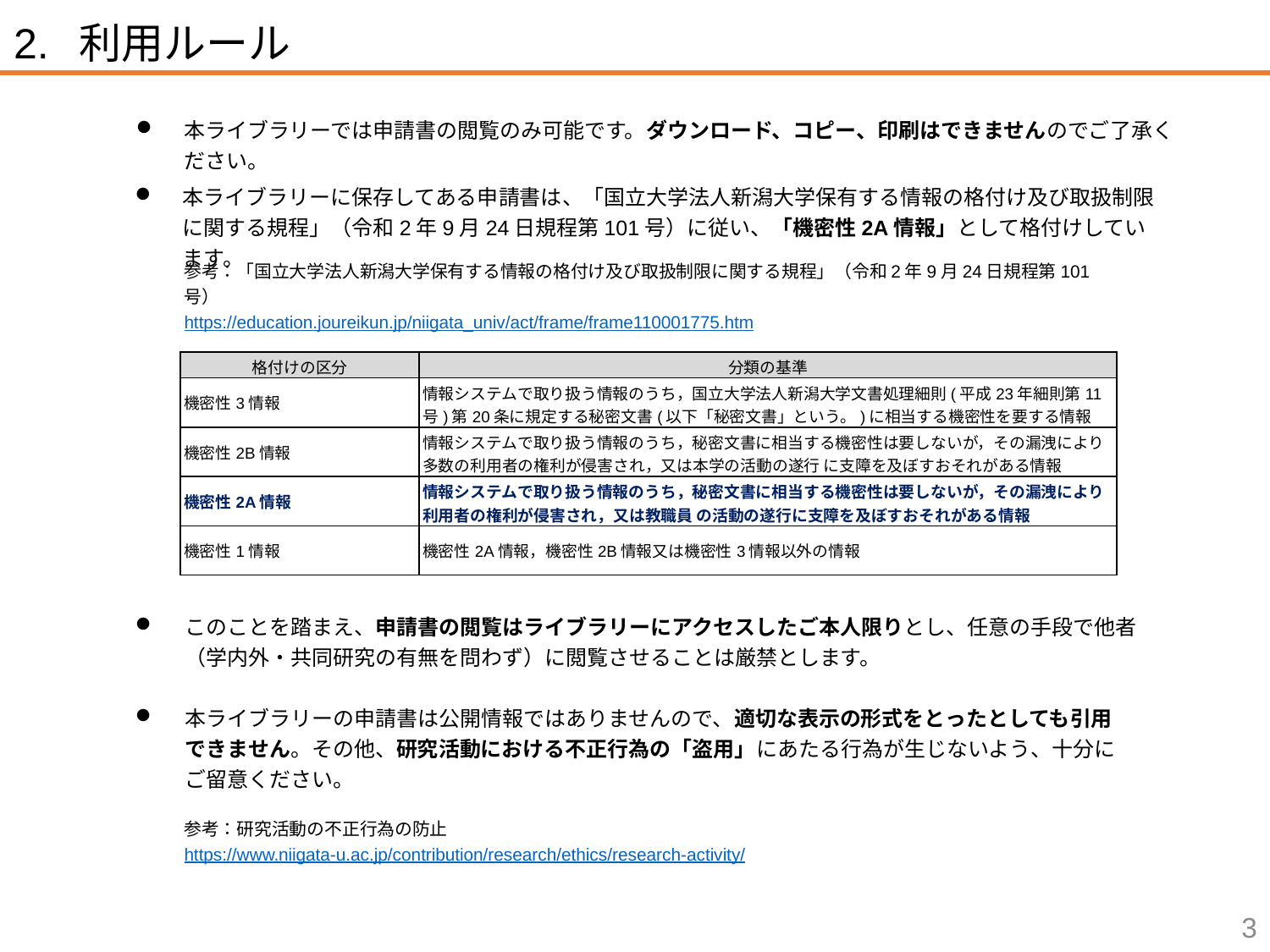

利用ルール
本ライブラリーでは申請書の閲覧のみ可能です。ダウンロード、コピー、印刷はできませんのでご了承ください。
本ライブラリーに保存してある申請書は、「国立大学法人新潟大学保有する情報の格付け及び取扱制限に関する規程」（令和2年9月24日規程第101号）に従い、「機密性2A情報」として格付けしています。
参考：「国立大学法人新潟大学保有する情報の格付け及び取扱制限に関する規程」（令和2年9月24日規程第101号）
https://education.joureikun.jp/niigata_univ/act/frame/frame110001775.htm

別表第1（第3条関係）機密性についての格付けの区分及び分類の基準
| 格付けの区分 | 分類の基準 |
| --- | --- |
| 機密性3情報 | 情報システムで取り扱う情報のうち，国立大学法人新潟大学文書処理細則(平成23年細則第11号)第20条に規定する秘密文書(以下「秘密文書」という。)に相当する機密性を要する情報 |
| 機密性2B情報 | 情報システムで取り扱う情報のうち，秘密文書に相当する機密性は要しないが，その漏洩により多数の利用者の権利が侵害され，又は本学の活動の遂行 に支障を及ぼすおそれがある情報 |
| 機密性2A情報 | 情報システムで取り扱う情報のうち，秘密文書に相当する機密性は要しないが，その漏洩により利用者の権利が侵害され，又は教職員 の活動の遂行に支障を及ぼすおそれがある情報 |
| 機密性1情報 | 機密性2A情報，機密性2B情報又は機密性3情報以外の情報 |
このことを踏まえ、申請書の閲覧はライブラリーにアクセスしたご本人限りとし、任意の手段で他者
（学内外・共同研究の有無を問わず）に閲覧させることは厳禁とします。

本ライブラリーの申請書は公開情報ではありませんので、適切な表示の形式をとったとしても引用
できません。その他、研究活動における不正行為の「盗用」にあたる行為が生じないよう、十分に
ご留意ください。
参考：研究活動の不正行為の防止
https://www.niigata-u.ac.jp/contribution/research/ethics/research-activity/
3